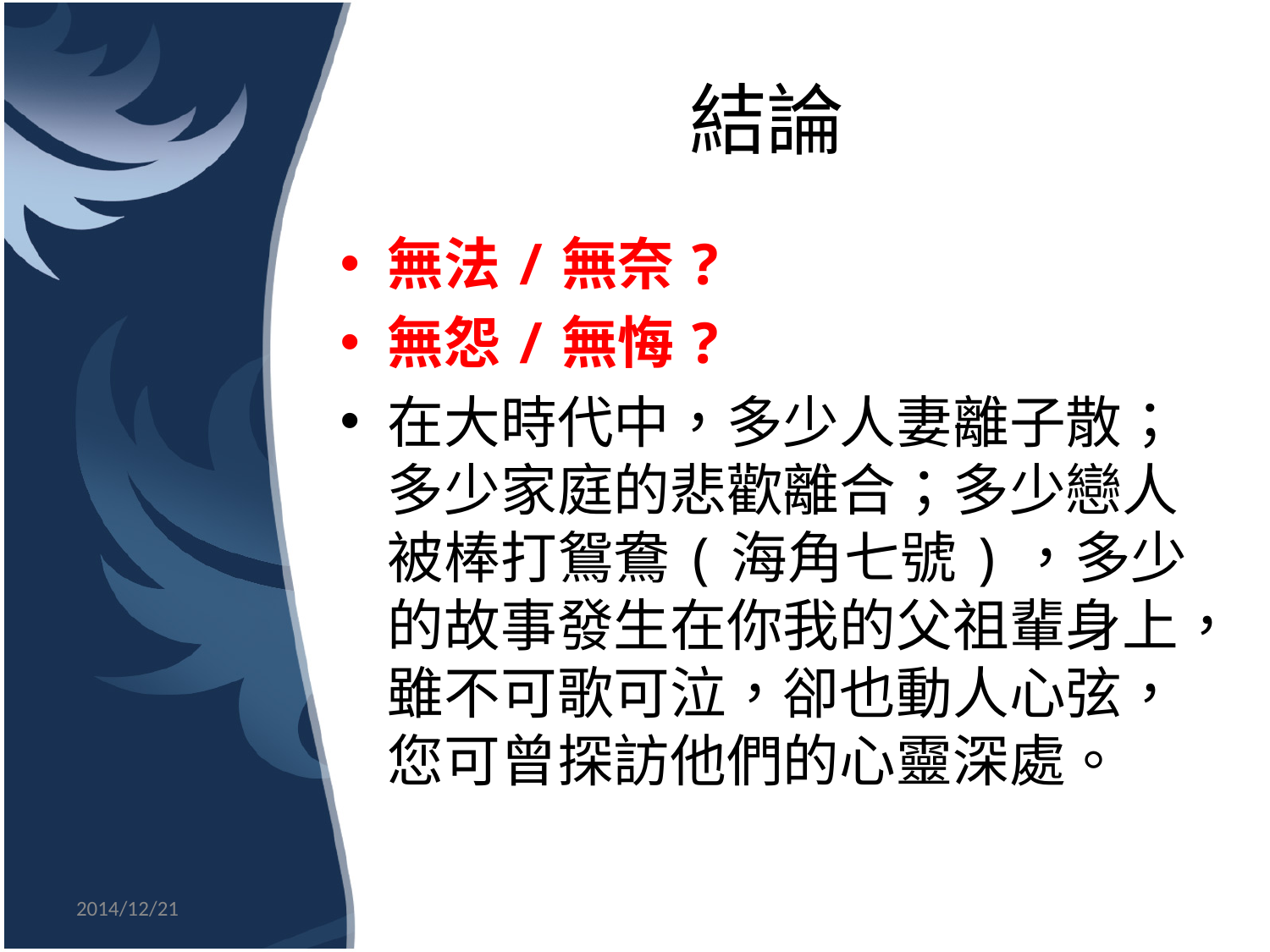

# 結論
無法/無奈?
無怨/無悔?
在大時代中，多少人妻離子散；多少家庭的悲歡離合；多少戀人被棒打鴛鴦(海角七號)，多少的故事發生在你我的父祖輩身上，雖不可歌可泣，卻也動人心弦，您可曾探訪他們的心靈深處。

2014/12/21